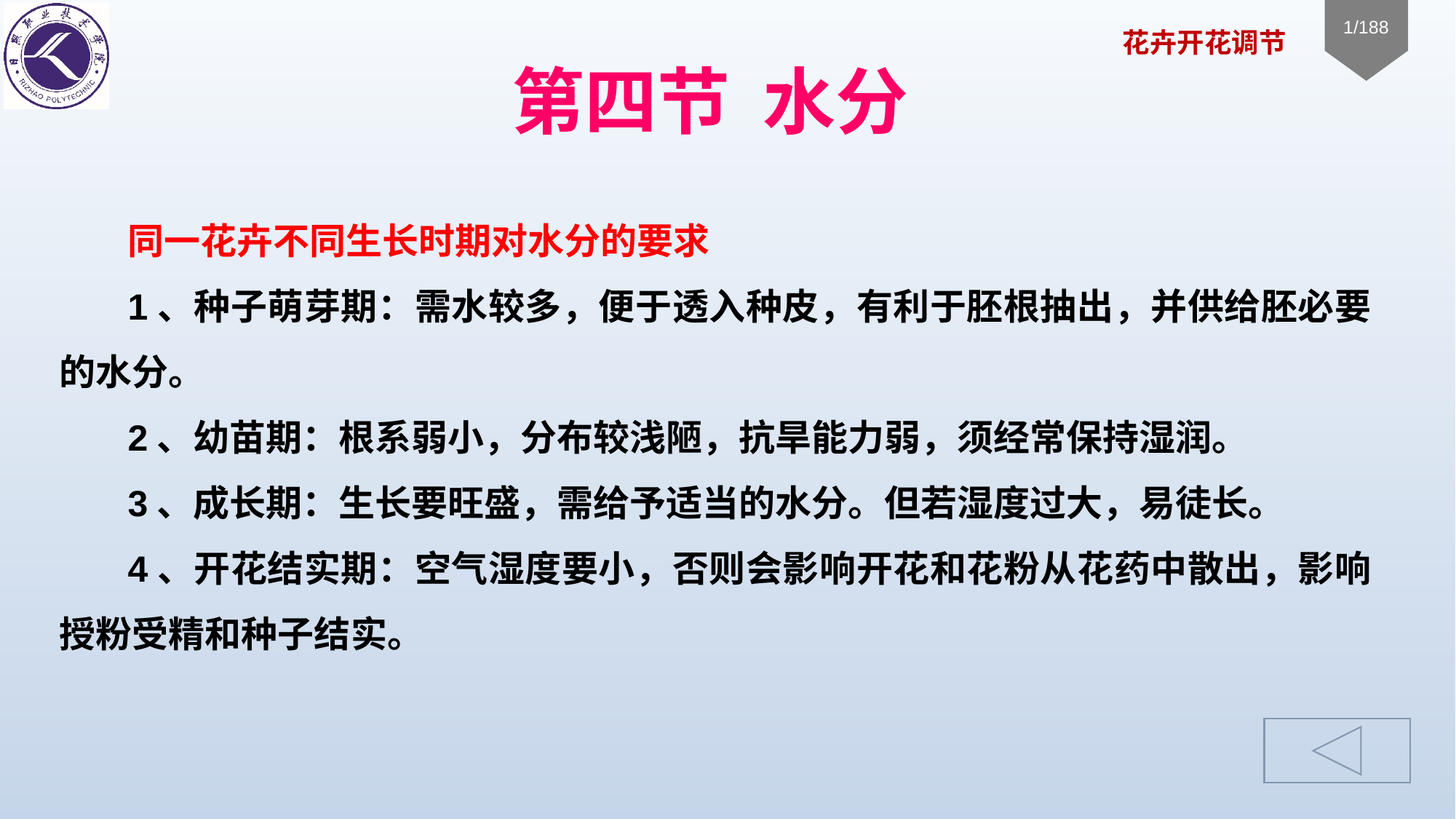

# 第四节  水分
同一花卉不同生长时期对水分的要求
1、种子萌芽期：需水较多，便于透入种皮，有利于胚根抽出，并供给胚必要的水分。
2、幼苗期：根系弱小，分布较浅陋，抗旱能力弱，须经常保持湿润。
3、成长期：生长要旺盛，需给予适当的水分。但若湿度过大，易徒长。
4、开花结实期：空气湿度要小，否则会影响开花和花粉从花药中散出，影响授粉受精和种子结实。